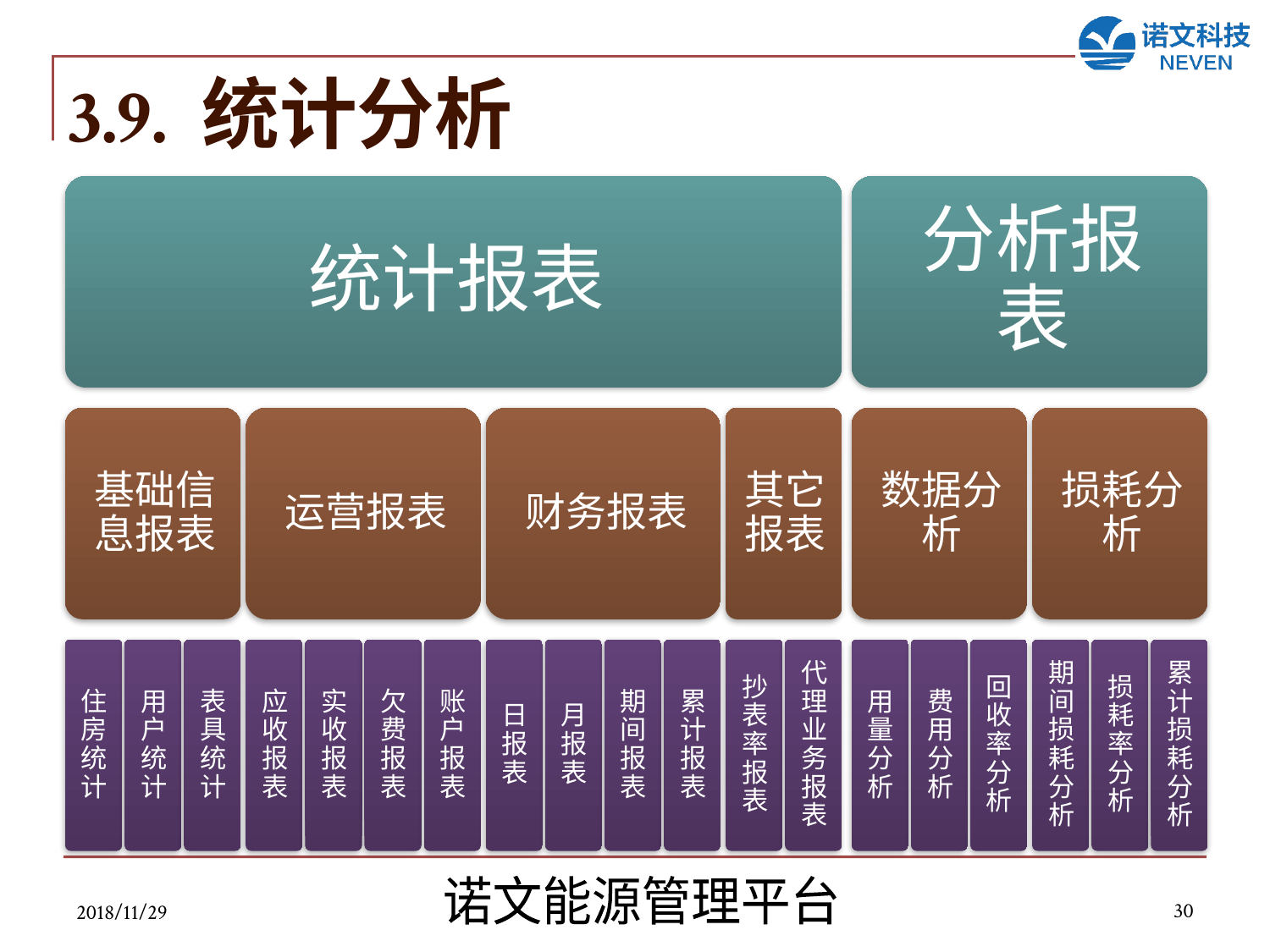

# 3.9. 统计分析
统计报表
基础信息报表
住房统计
用户统计
表具统计
运营报表
应收报表
实收报表
欠费报表
账户报表
财务报表
日报表
月报表
期间报表
累计报表
其它报表
抄表率报表
代理业务报表
分析报表
数据分析
用量分析
费用分析
回收率分析
损耗分析
期间损耗分析
损耗率分析
累计损耗分析
2018/11/29
30